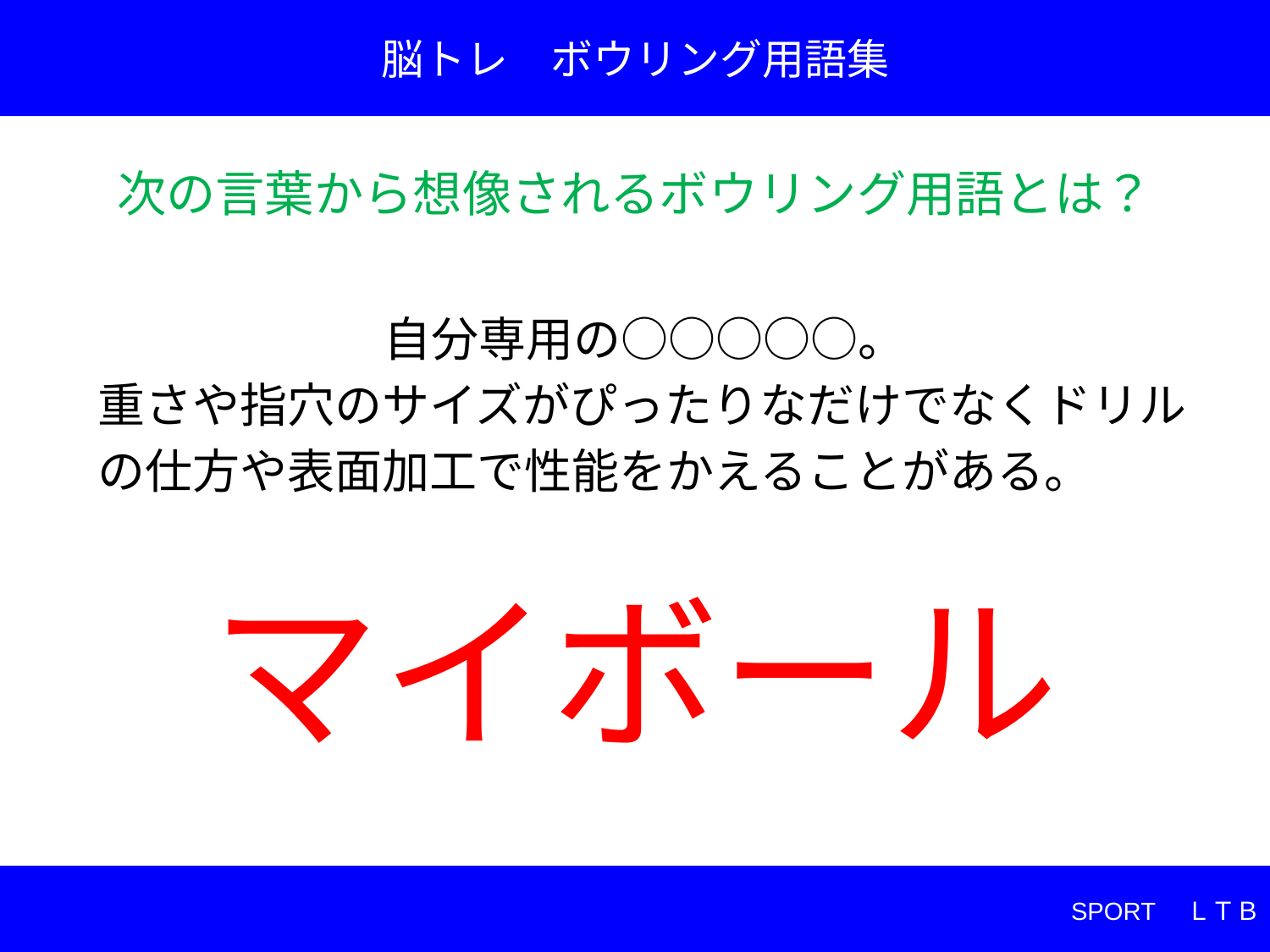

脳トレ　ボウリング用語集
次の言葉から想像されるボウリング用語とは？
自分専用の○○○○○。
重さや指穴のサイズがぴったりなだけでなくドリル
の仕方や表面加工で性能をかえることがある。
# マイボール
SPORT　ＬＴＢ